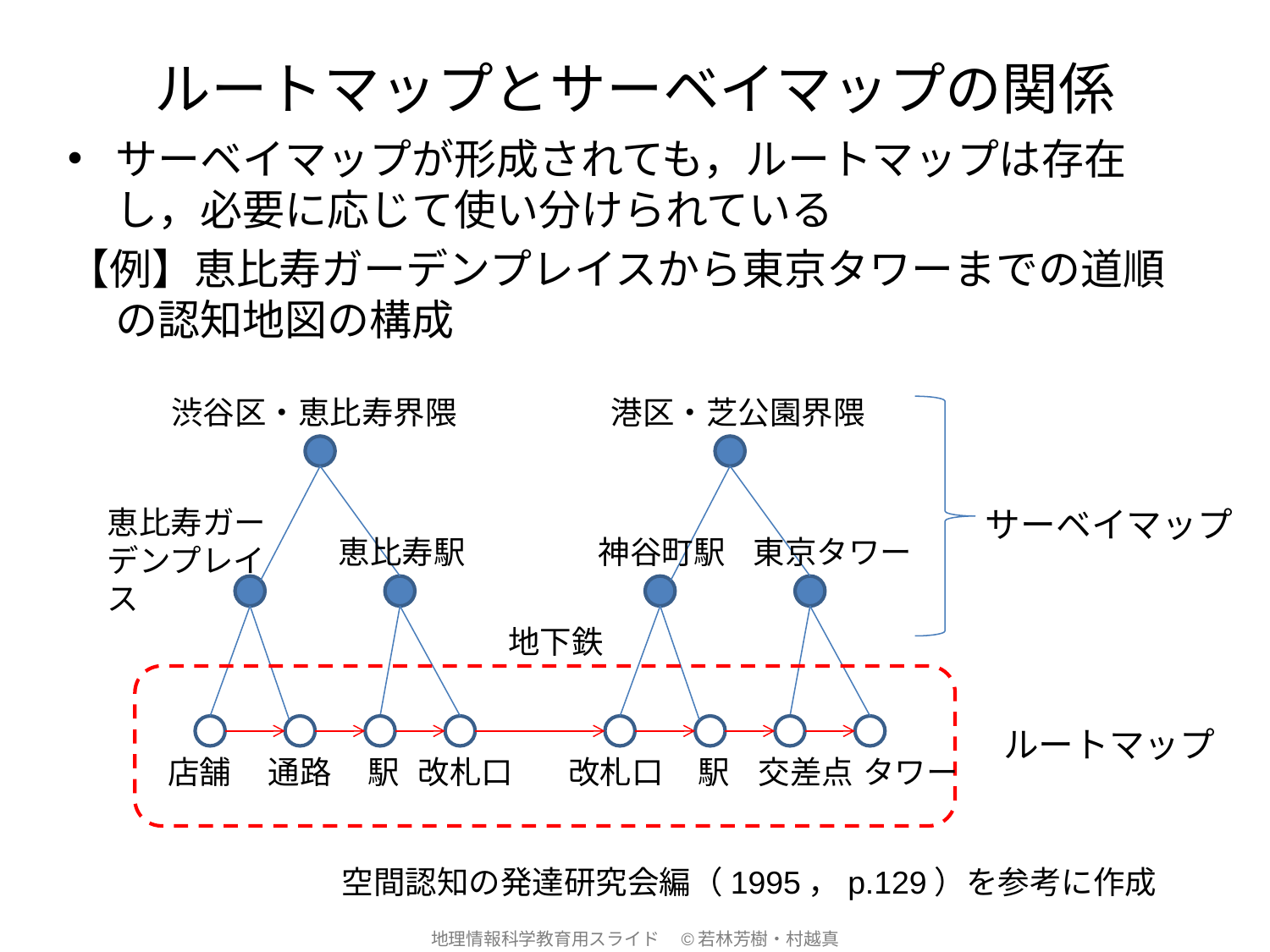

# ルートマップとサーベイマップの関係
サーベイマップが形成されても，ルートマップは存在し，必要に応じて使い分けられている
【例】恵比寿ガーデンプレイスから東京タワーまでの道順の認知地図の構成
渋谷区・恵比寿界隈
港区・芝公園界隈

恵比寿ガーデンプレイス
サーベイマップ
恵比寿駅
神谷町駅
東京タワー

地下鉄

ルートマップ
店舗
通路
駅
改札口
改札口
駅
交差点
タワー
空間認知の発達研究会編（1995，p.129）を参考に作成